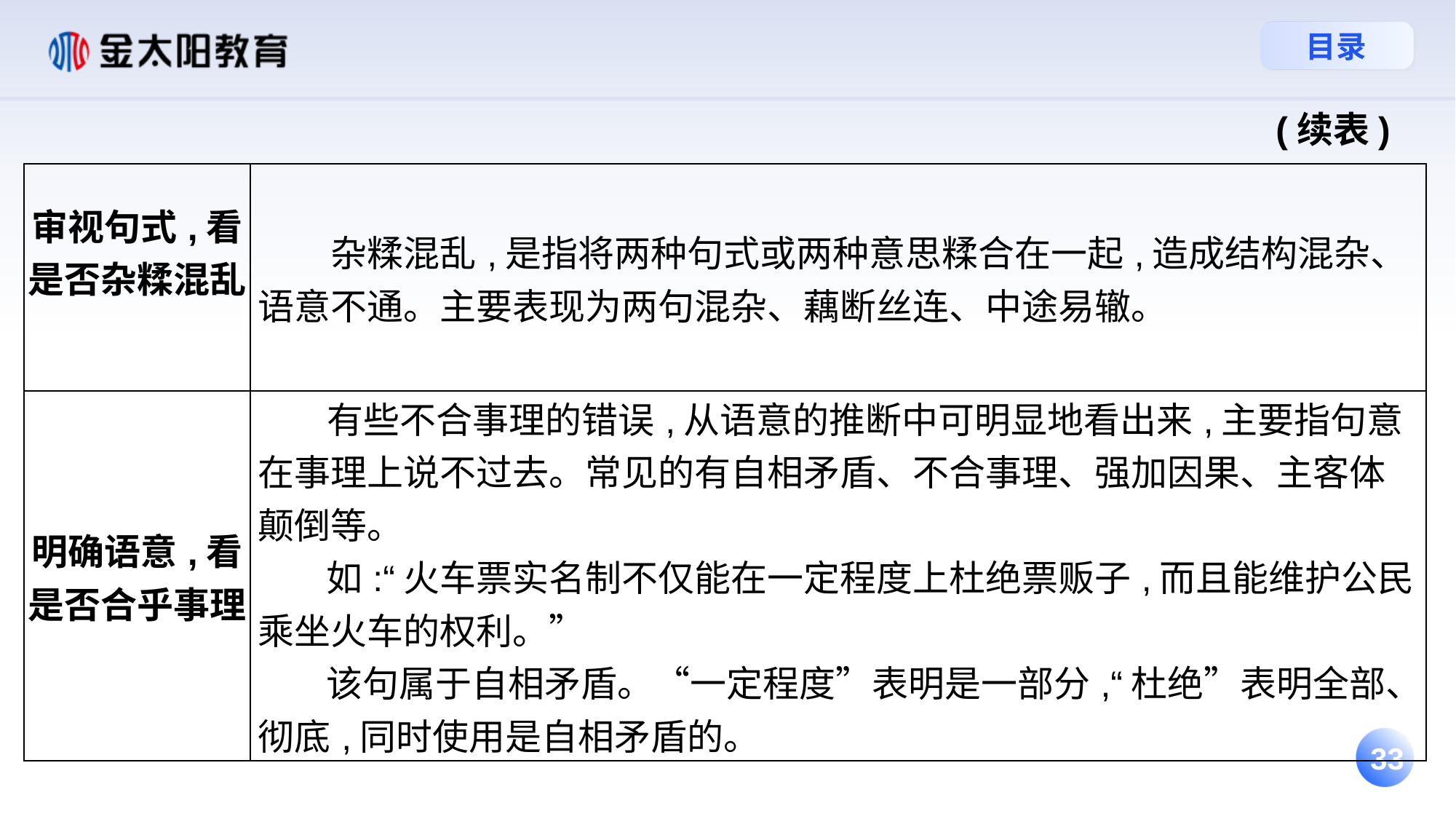

(续表)
| 审视句式,看是否杂糅混乱 | 杂糅混乱,是指将两种句式或两种意思糅合在一起,造成结构混杂、语意不通。主要表现为两句混杂、藕断丝连、中途易辙。 |
| --- | --- |
| 明确语意,看是否合乎事理 | 有些不合事理的错误,从语意的推断中可明显地看出来,主要指句意在事理上说不过去。常见的有自相矛盾、不合事理、强加因果、主客体颠倒等。 如:“火车票实名制不仅能在一定程度上杜绝票贩子,而且能维护公民乘坐火车的权利。” 该句属于自相矛盾。“一定程度”表明是一部分,“杜绝”表明全部、彻底,同时使用是自相矛盾的。 |